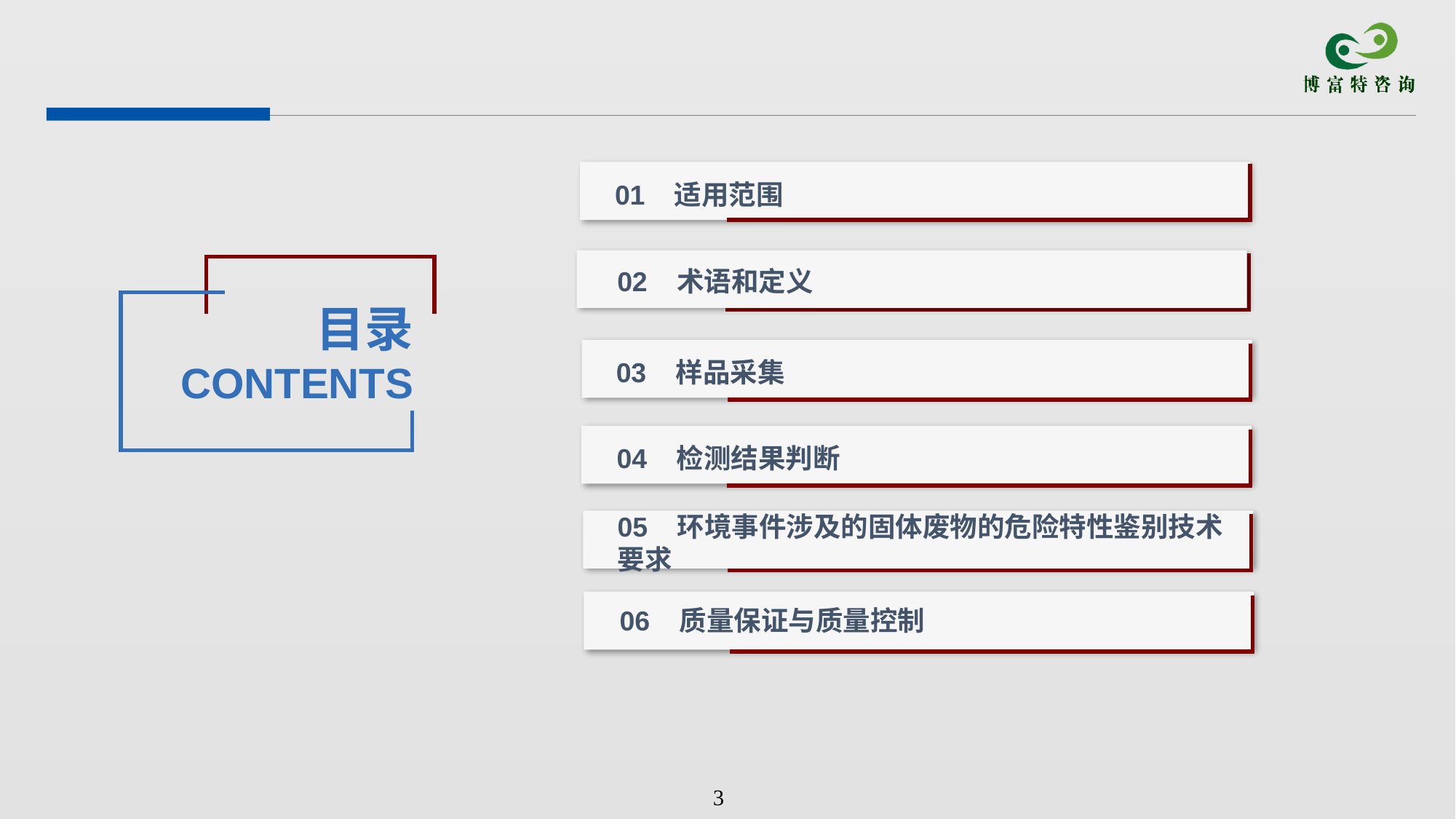

01   适用范围

目录
CONTENTS
02   术语和定义

03   样品采集

04   检测结果判断
05   环境事件涉及的固体废物的危险特性鉴别技术要求

06   质量保证与质量控制